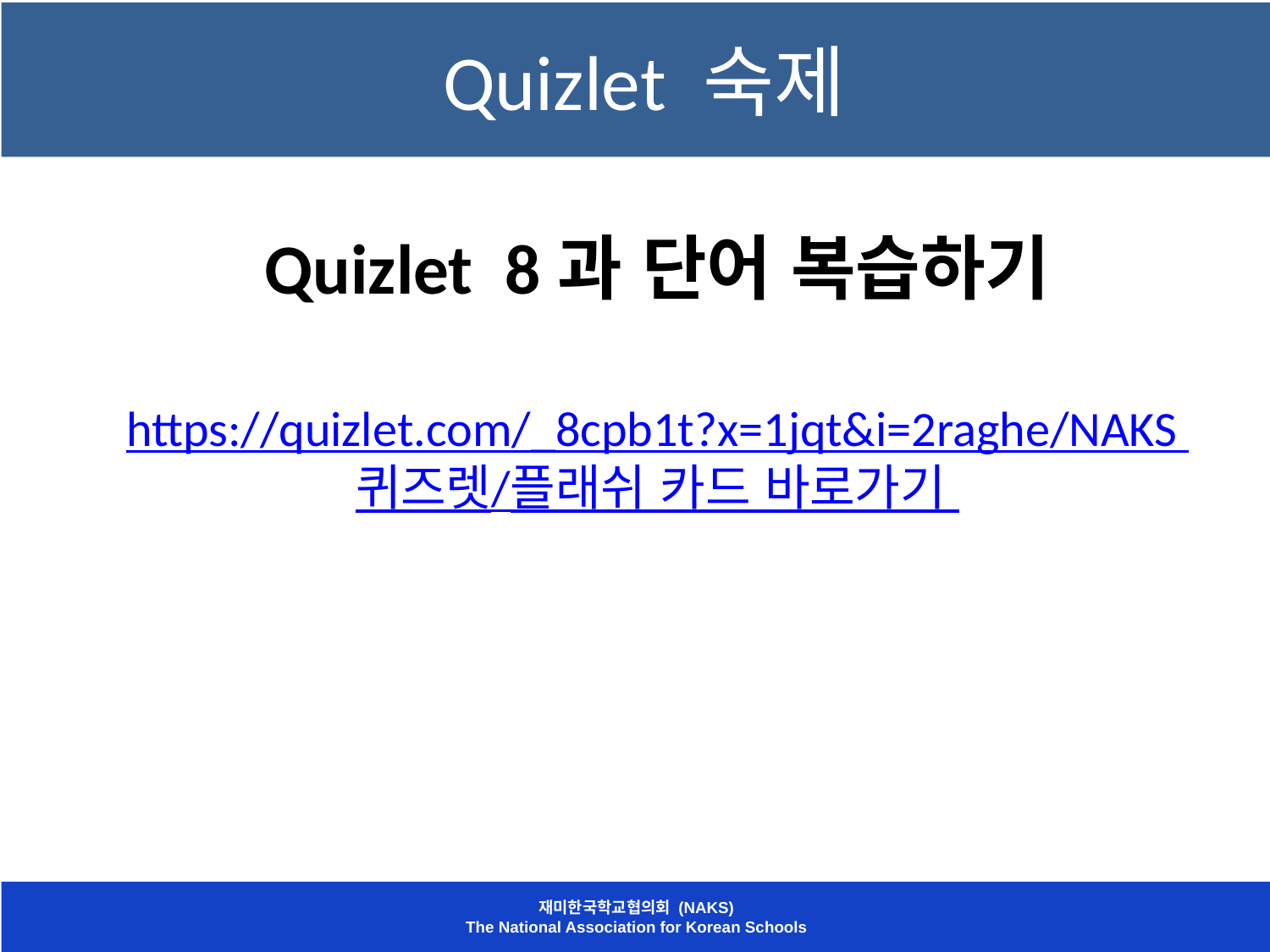

# Quizlet 숙제

Quizlet  8과 단어 복습하기

https://quizlet.com/_8cpb1t?x=1jqt&i=2raghe/NAKS 퀴즈렛/플래쉬 카드 바로가기
재미한국학교협의회 (NAKS)
The National Association for Korean Schools